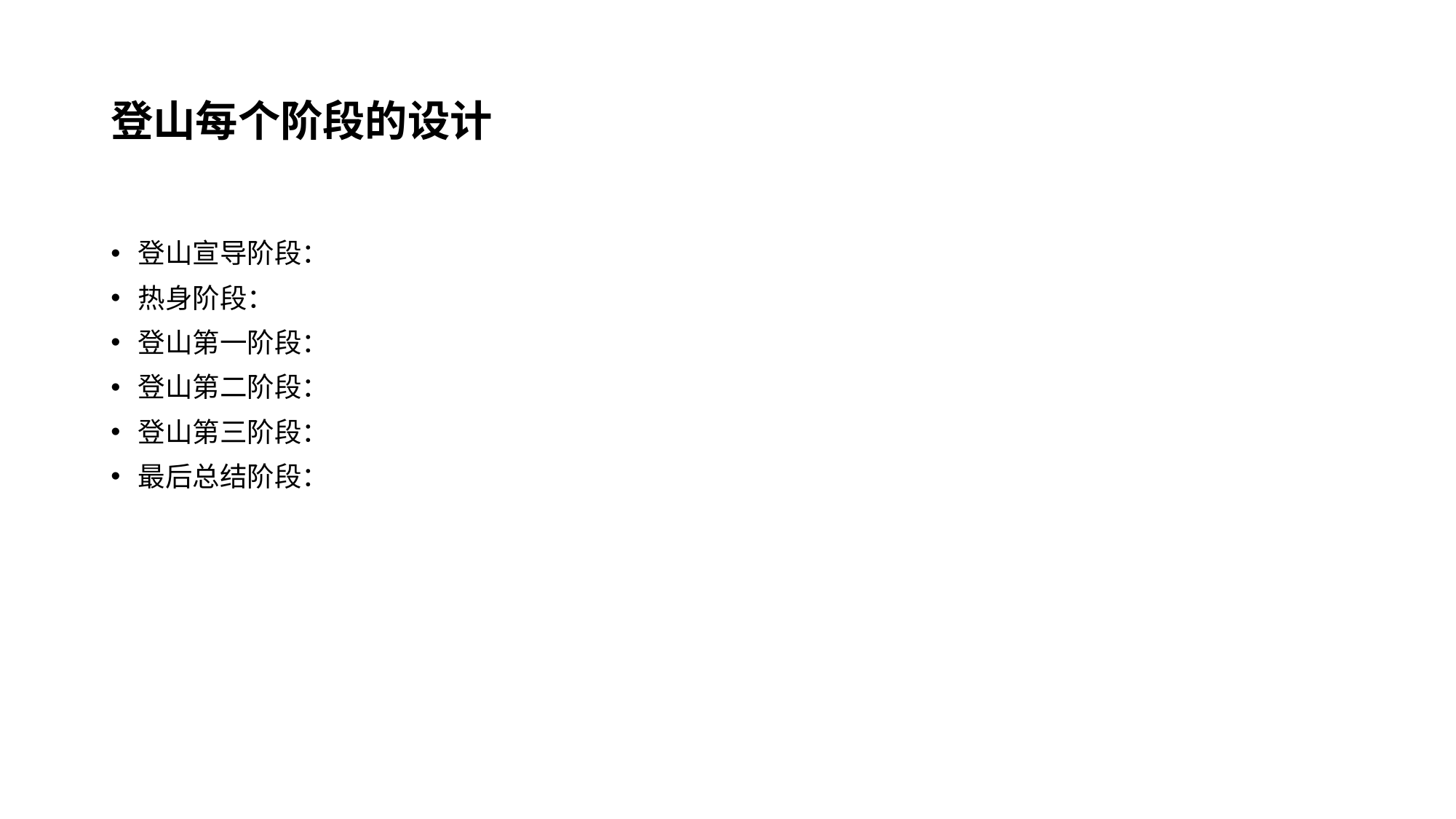

# 登山每个阶段的设计

登山宣导阶段：
热身阶段：
登山第一阶段：
登山第二阶段：
登山第三阶段：
最后总结阶段：